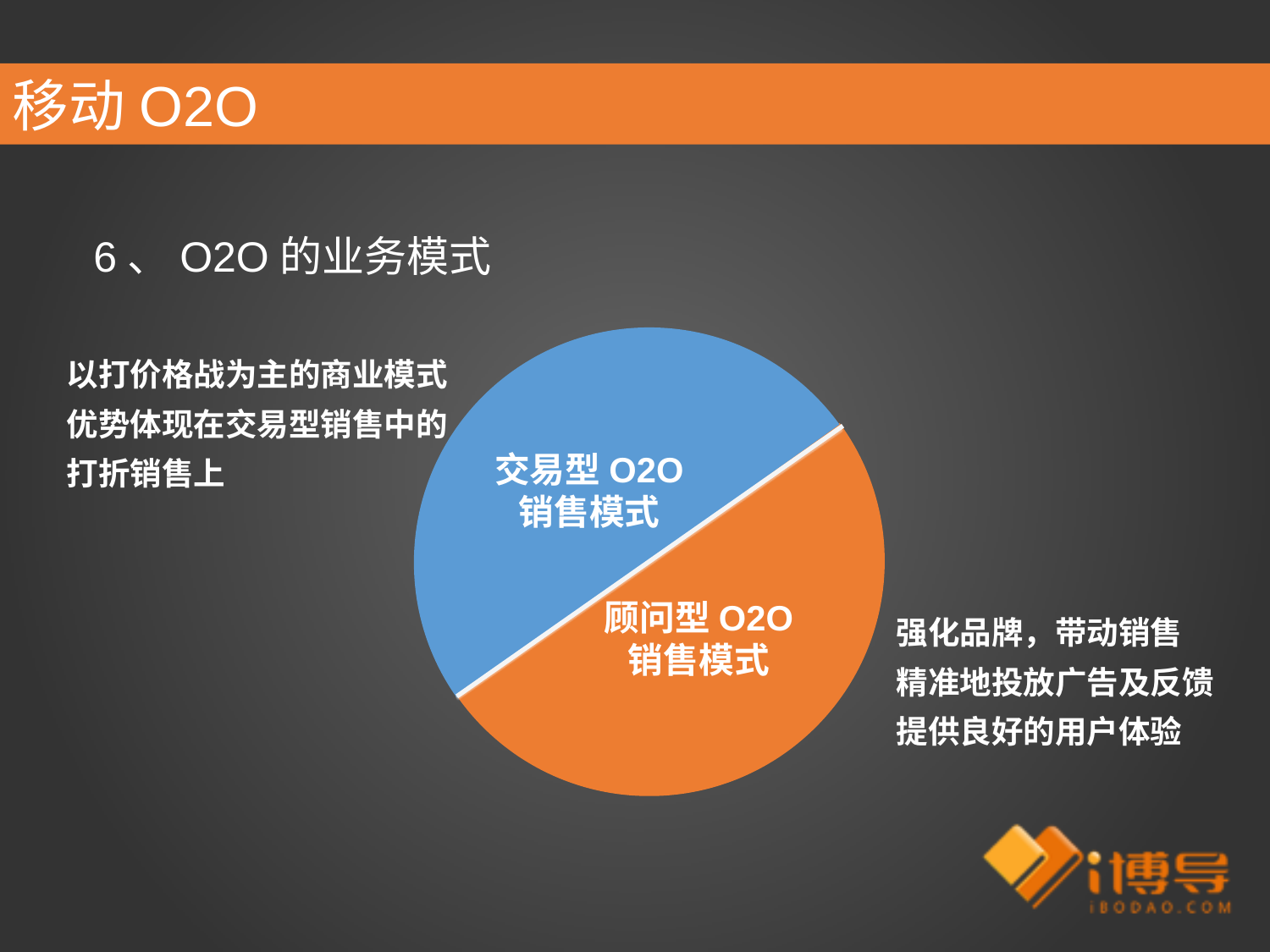

移动O2O
6、O2O的业务模式
以打价格战为主的商业模式
优势体现在交易型销售中的打折销售上
交易型O2O
销售模式
顾问型O2O
销售模式

强化品牌，带动销售
精准地投放广告及反馈
提供良好的用户体验